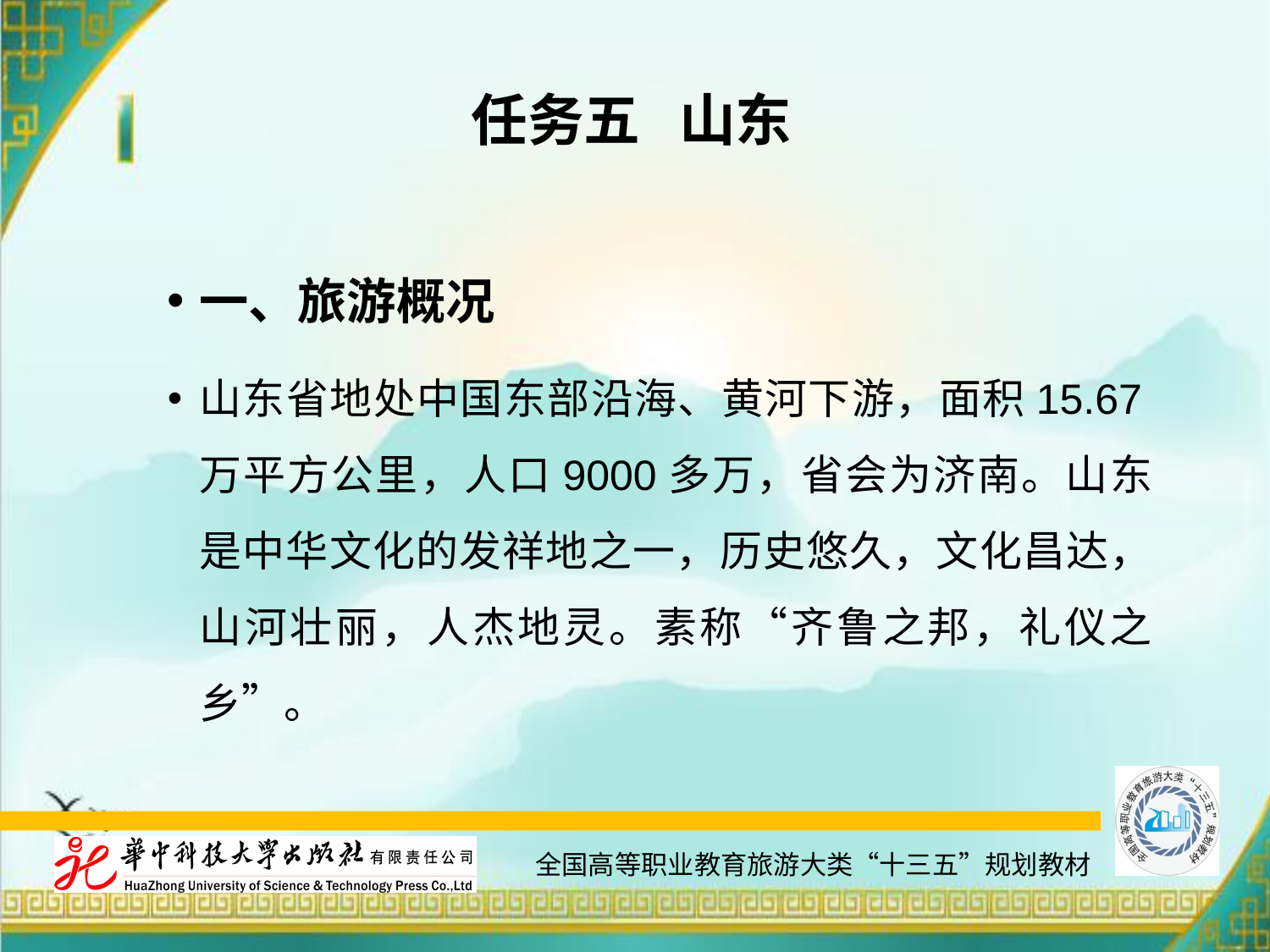

# 任务五   山东
一、旅游概况
山东省地处中国东部沿海、黄河下游，面积15.67万平方公里，人口9000多万，省会为济南。山东是中华文化的发祥地之一，历史悠久，文化昌达，山河壮丽，人杰地灵。素称“齐鲁之邦，礼仪之乡”。